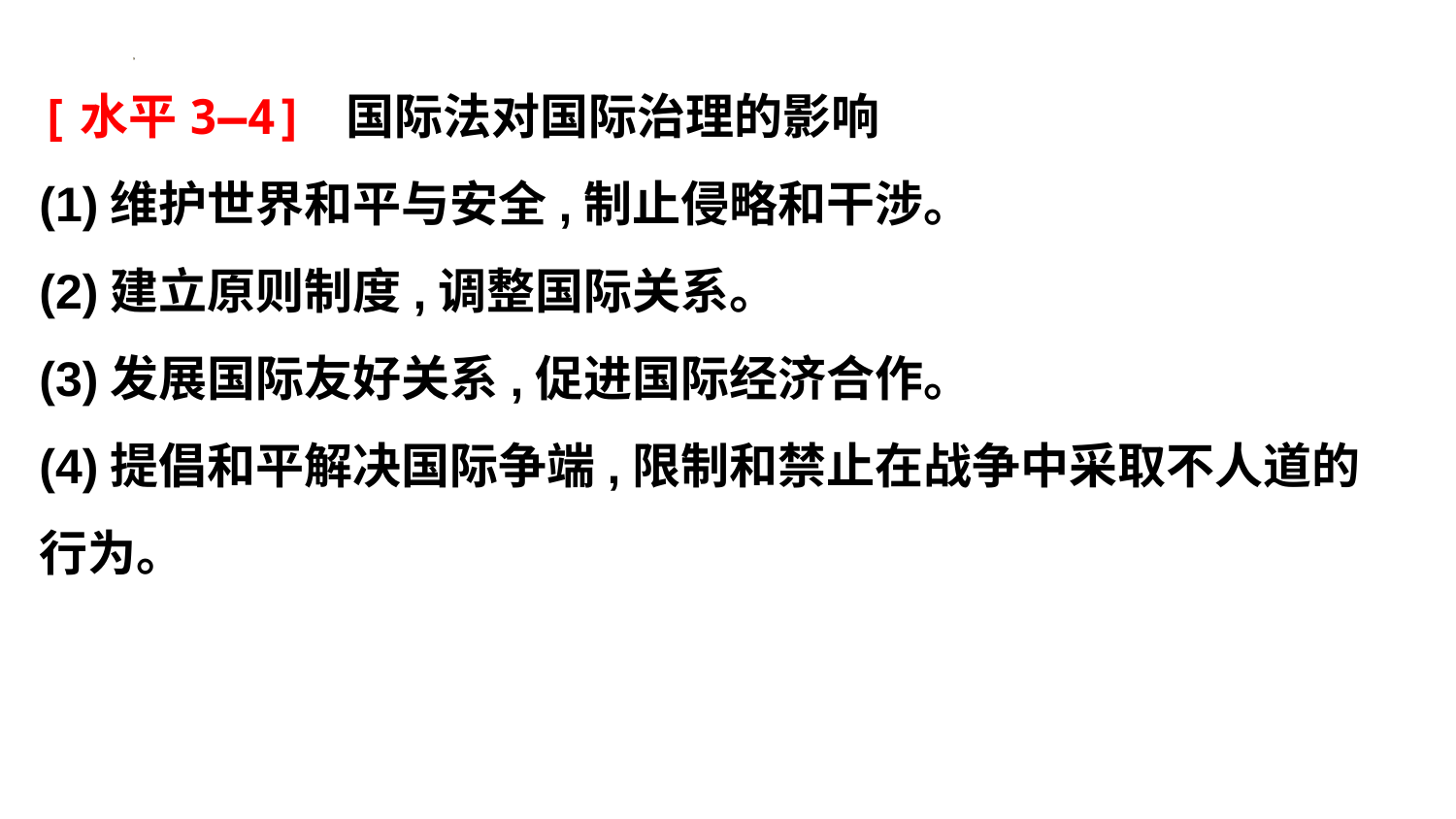

[水平3—4] 国际法对国际治理的影响
(1)维护世界和平与安全,制止侵略和干涉。
(2)建立原则制度,调整国际关系。
(3)发展国际友好关系,促进国际经济合作。
(4)提倡和平解决国际争端,限制和禁止在战争中采取不人道的行为。